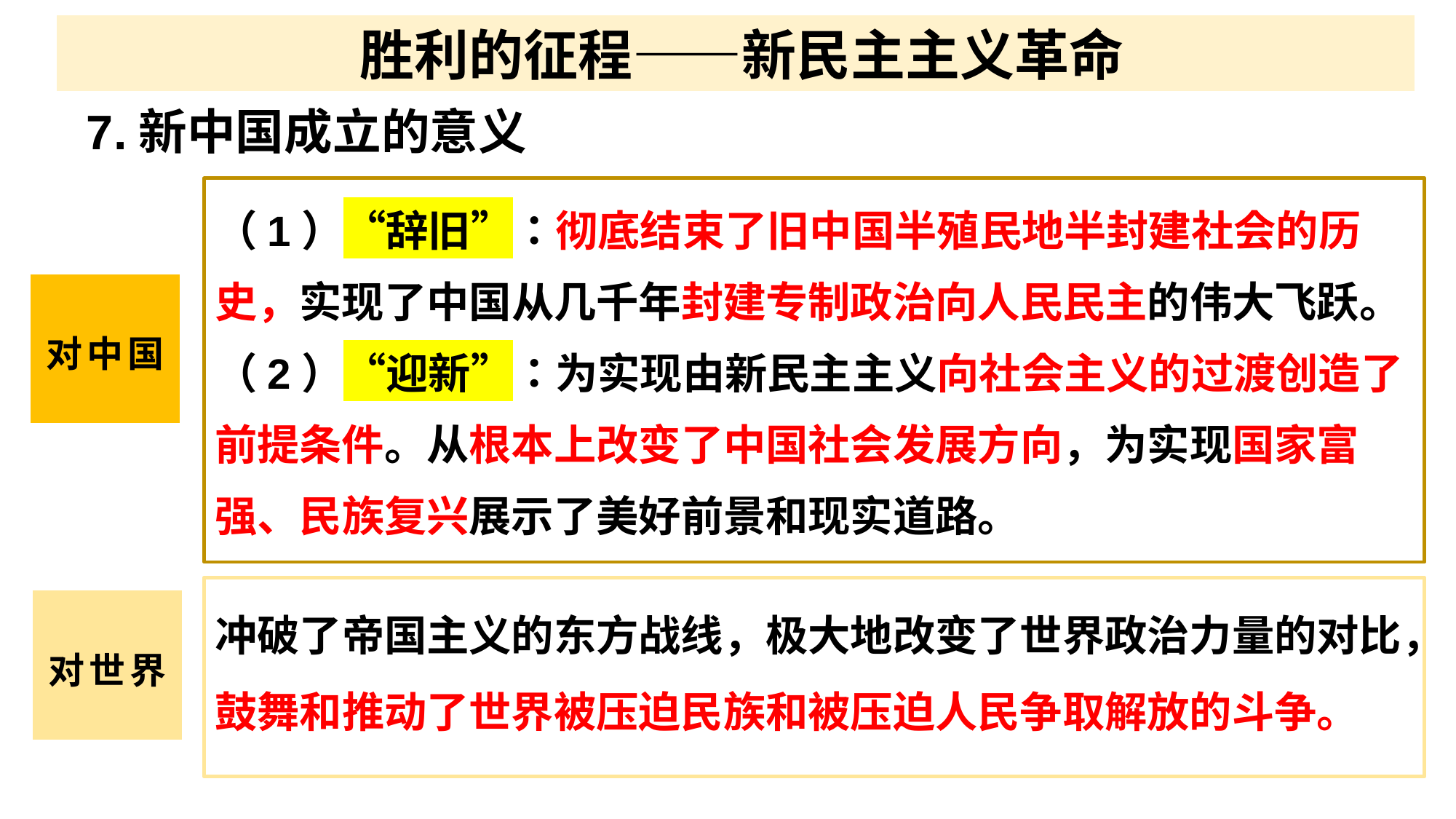

胜利的征程——新民主主义革命
7.新中国成立的意义
（1）“辞旧”：彻底结束了旧中国半殖民地半封建社会的历
史，实现了中国从几千年封建专制政治向人民民主的伟大飞跃。
（2）“迎新”：为实现由新民主主义向社会主义的过渡创造了前提条件。从根本上改变了中国社会发展方向，为实现国家富
强、民族复兴展示了美好前景和现实道路。
对中国

冲破了帝国主义的东方战线，极大地改变了世界政治力量的对比，鼓舞和推动了世界被压迫民族和被压迫人民争取解放的斗争。
对世界